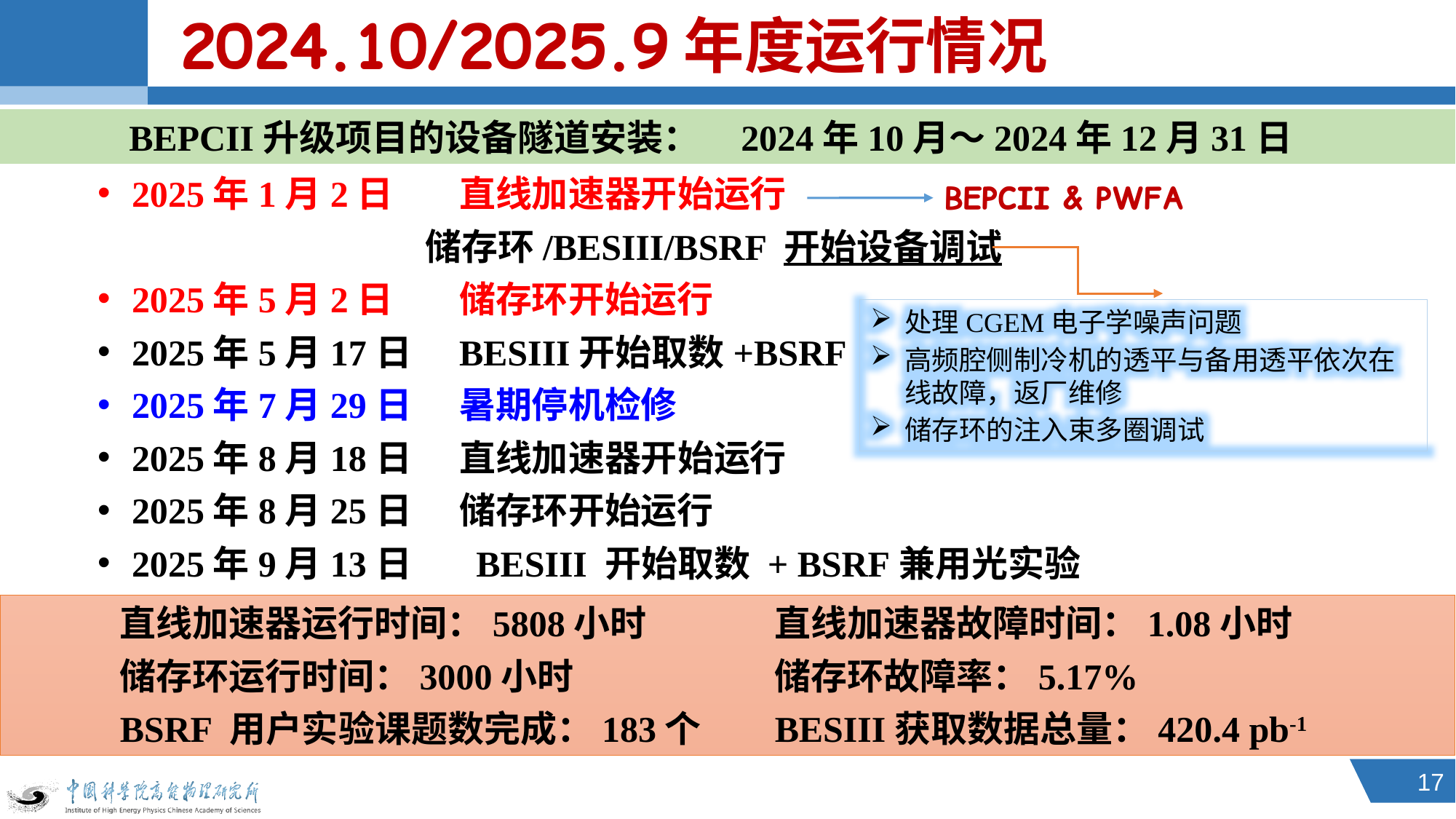

2024.10/2025.9年度运行情况
             BEPCII升级项目的设备隧道安装：    2024年10月～2024年12月31日
2025年1月2日	直线加速器开始运行
			储存环/BESIII/BSRF 开始设备调试
2025年5月2日	储存环开始运行
2025年5月17日	BESIII开始取数+BSRF
2025年7月29日	暑期停机检修
2025年8月18日	直线加速器开始运行
2025年8月25日 	储存环开始运行
2025年9月13日	 BESIII 开始取数 + BSRF兼用光实验
BEPCII & PWFA
处理CGEM电子学噪声问题
高频腔侧制冷机的透平与备用透平依次在线故障，返厂维修
储存环的注入束多圈调试
	直线加速器运行时间：5808小时		直线加速器故障时间：1.08小时
	储存环运行时间：3000小时	 	储存环故障率：5.17%
	BSRF 用户实验课题数完成：183个	BESIII获取数据总量：420.4 pb-1
17